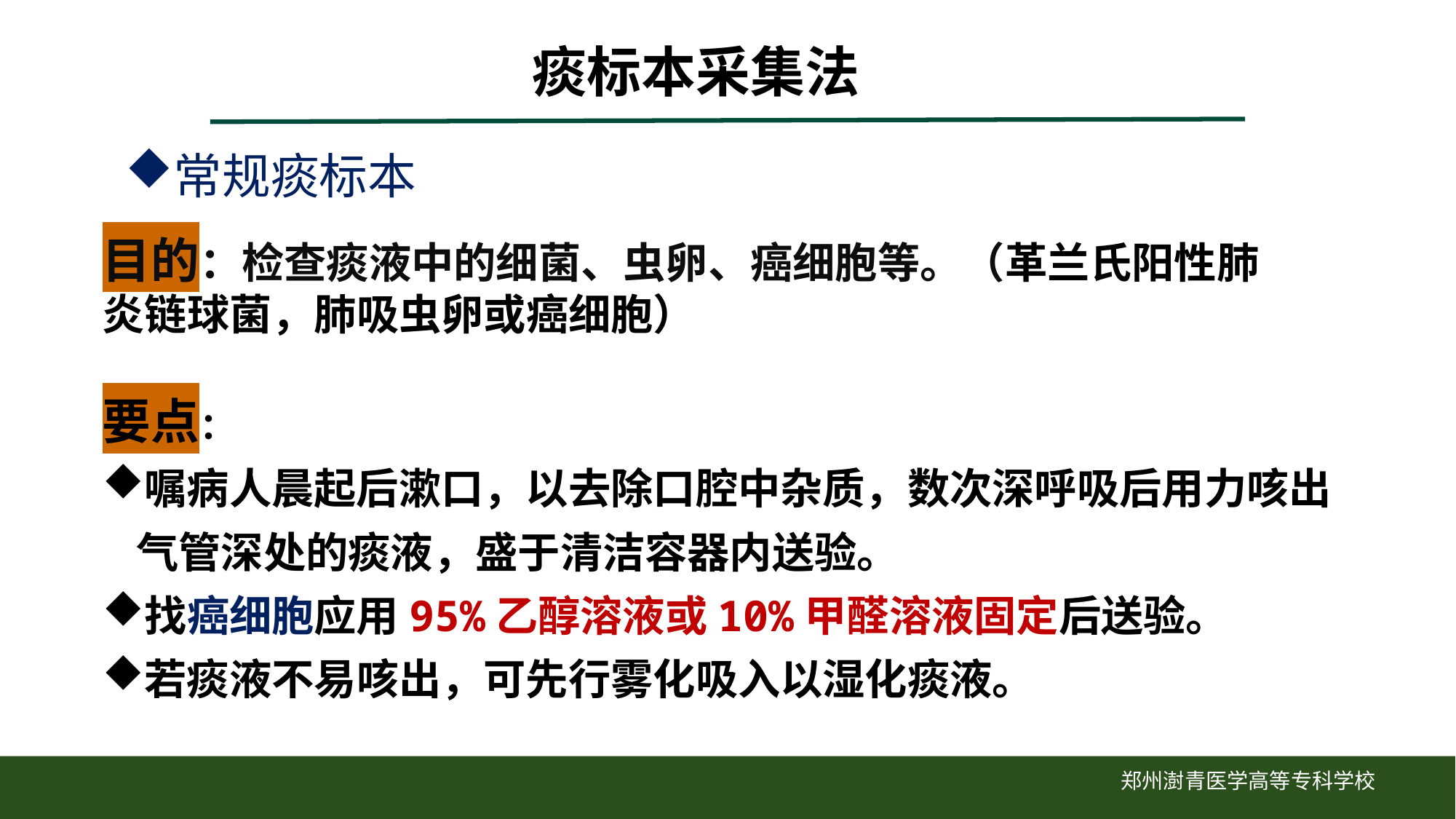

痰标本采集法
常规痰标本
目的：检查痰液中的细菌、虫卵、癌细胞等。（革兰氏阳性肺炎链球菌，肺吸虫卵或癌细胞）
要点：
嘱病人晨起后漱口，以去除口腔中杂质，数次深呼吸后用力咳出气管深处的痰液，盛于清洁容器内送验。
找癌细胞应用95%乙醇溶液或10%甲醛溶液固定后送验。
若痰液不易咳出，可先行雾化吸入以湿化痰液。
郑州澍青医学高等专科学校